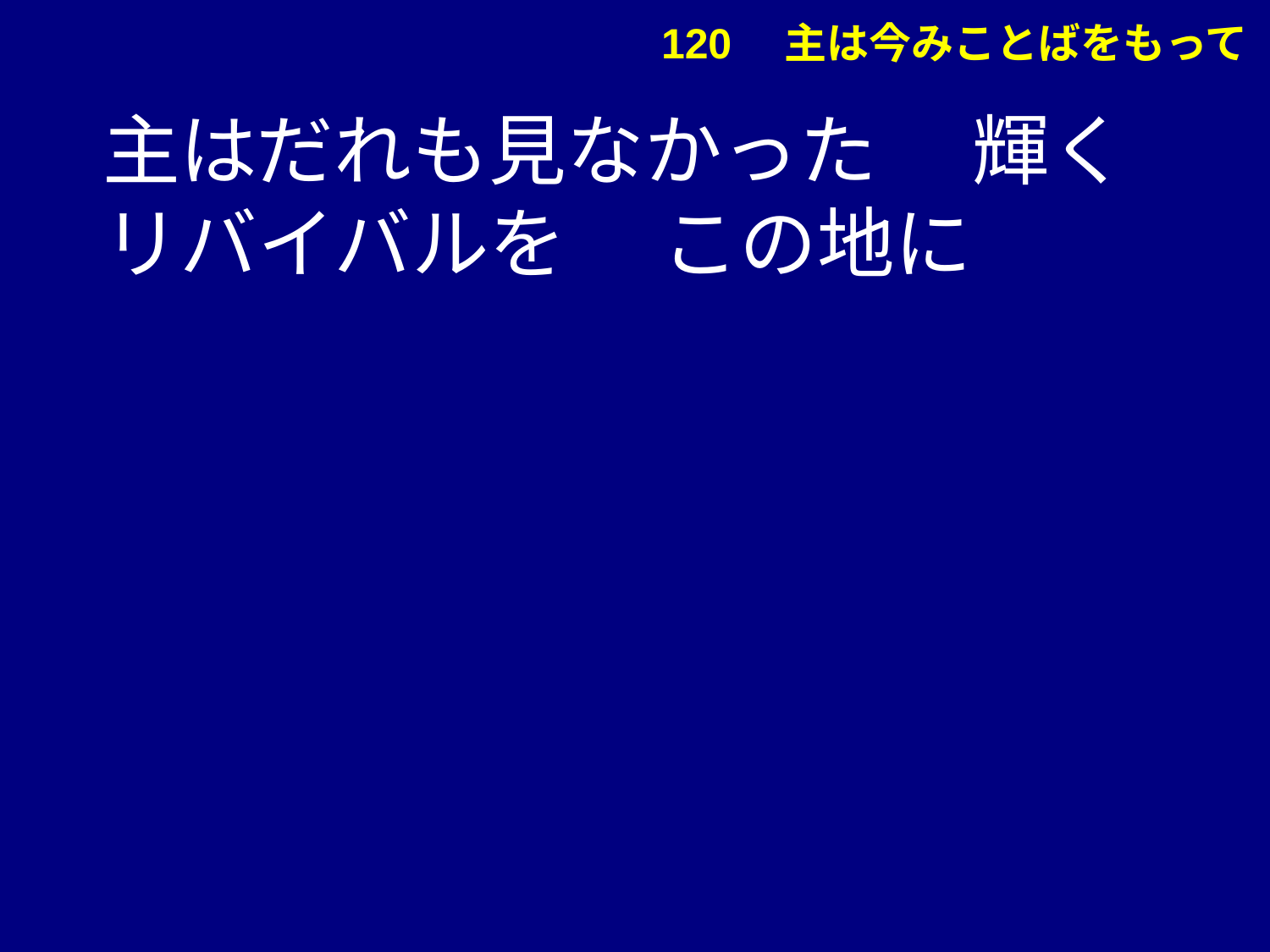

主はだれも見なかった 　輝く
リバイバルを 　この地に
# 120　主は今みことばをもって